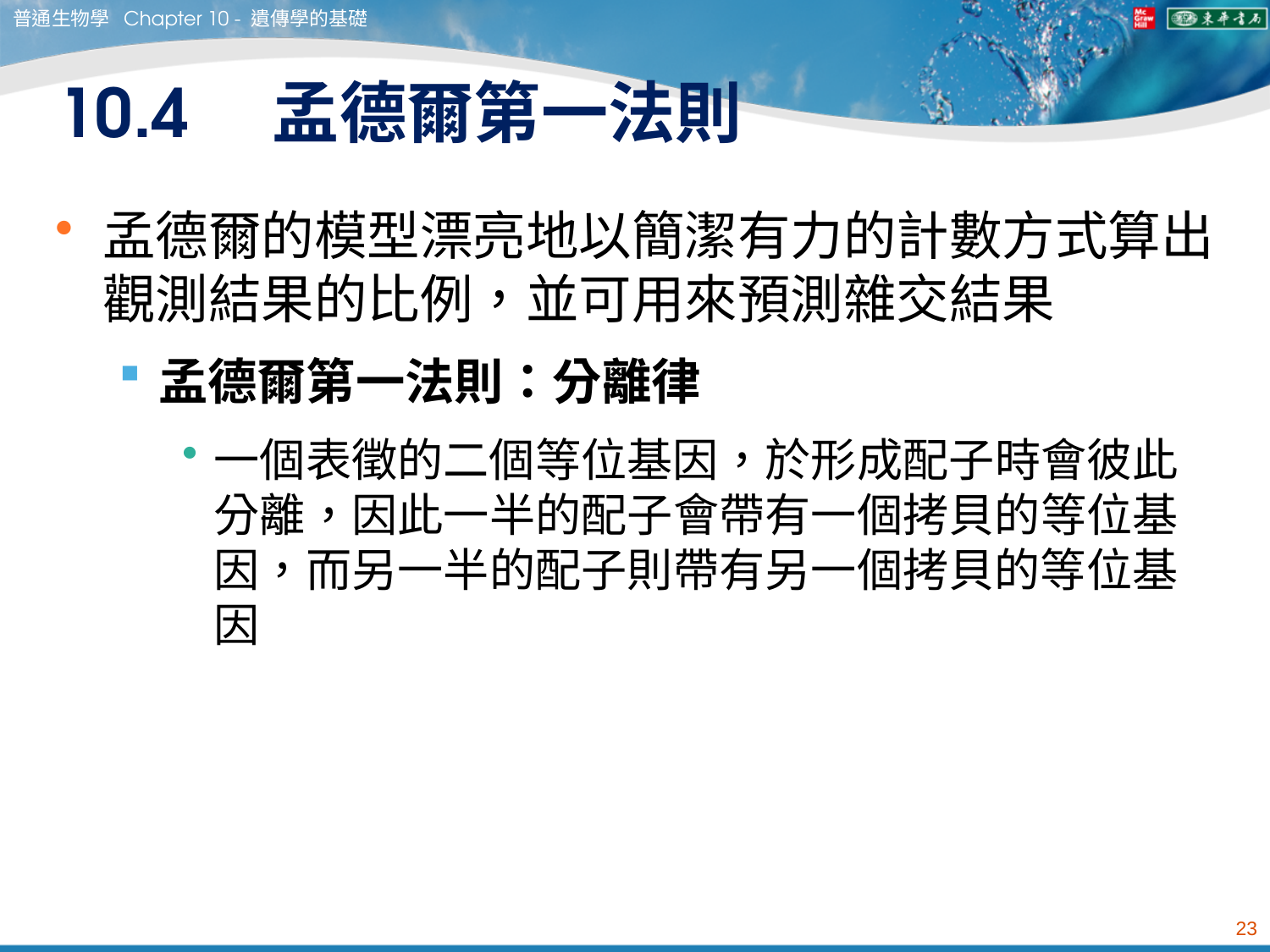

普通生物學  Chapter 10 - 遺傳學的基礎
# 10.4　孟德爾第一法則
孟德爾的模型漂亮地以簡潔有力的計數方式算出觀測結果的比例，並可用來預測雜交結果
孟德爾第一法則：分離律
一個表徵的二個等位基因，於形成配子時會彼此分離，因此一半的配子會帶有一個拷貝的等位基因，而另一半的配子則帶有另一個拷貝的等位基因
23